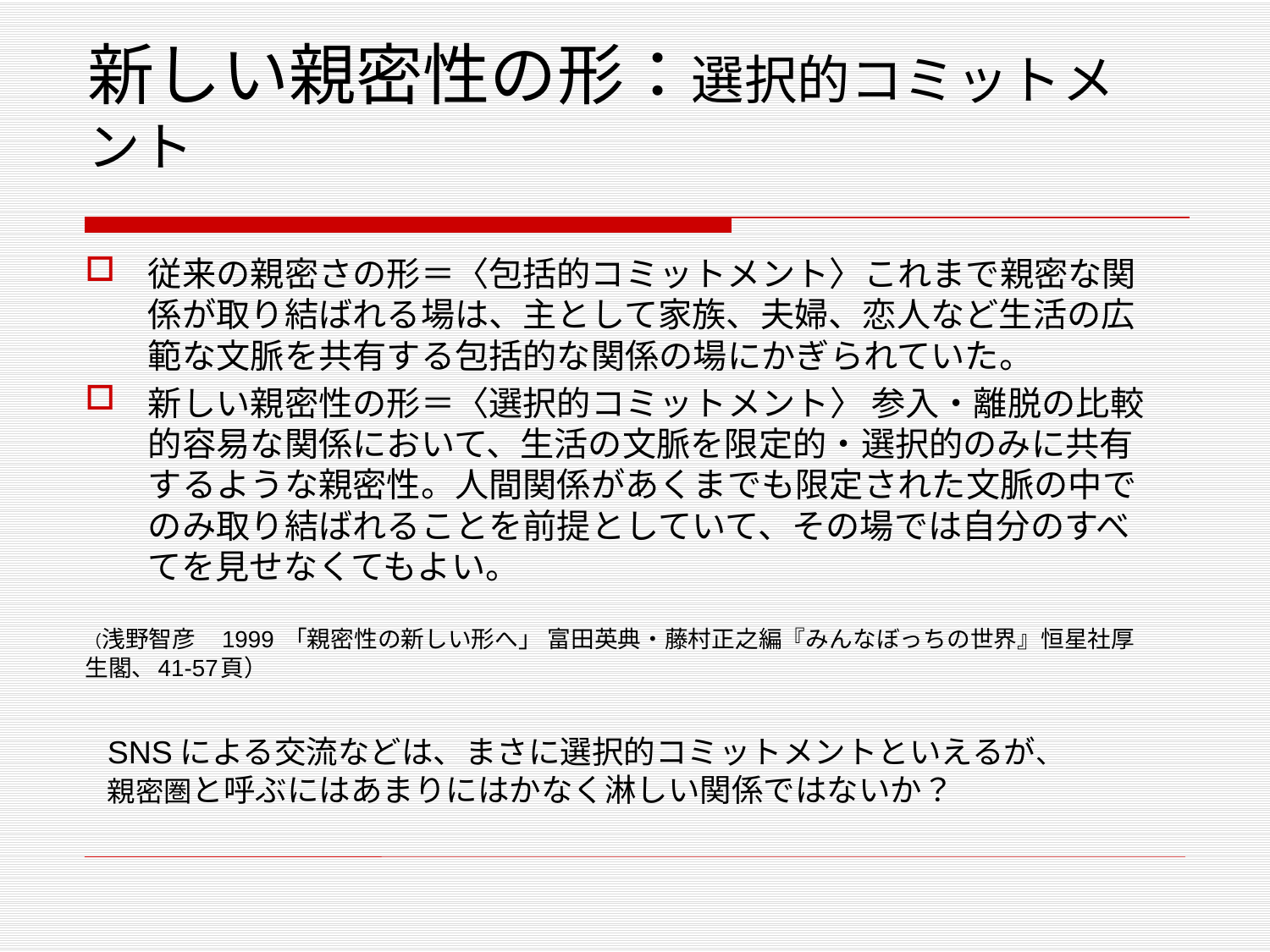

# 新しい親密性の形：選択的コミットメント
従来の親密さの形＝〈包括的コミットメント〉これまで親密な関係が取り結ばれる場は、主として家族、夫婦、恋人など生活の広範な文脈を共有する包括的な関係の場にかぎられていた。
新しい親密性の形＝〈選択的コミットメント〉 参入・離脱の比較的容易な関係において、生活の文脈を限定的・選択的のみに共有するような親密性。人間関係があくまでも限定された文脈の中でのみ取り結ばれることを前提としていて、その場では自分のすべてを見せなくてもよい。

（浅野智彦　1999 「親密性の新しい形へ」 富田英典・藤村正之編『みんなぼっちの世界』恒星社厚生閣、41-57頁）

SNSによる交流などは、まさに選択的コミットメントといえるが、親密圏と呼ぶにはあまりにはかなく淋しい関係ではないか？